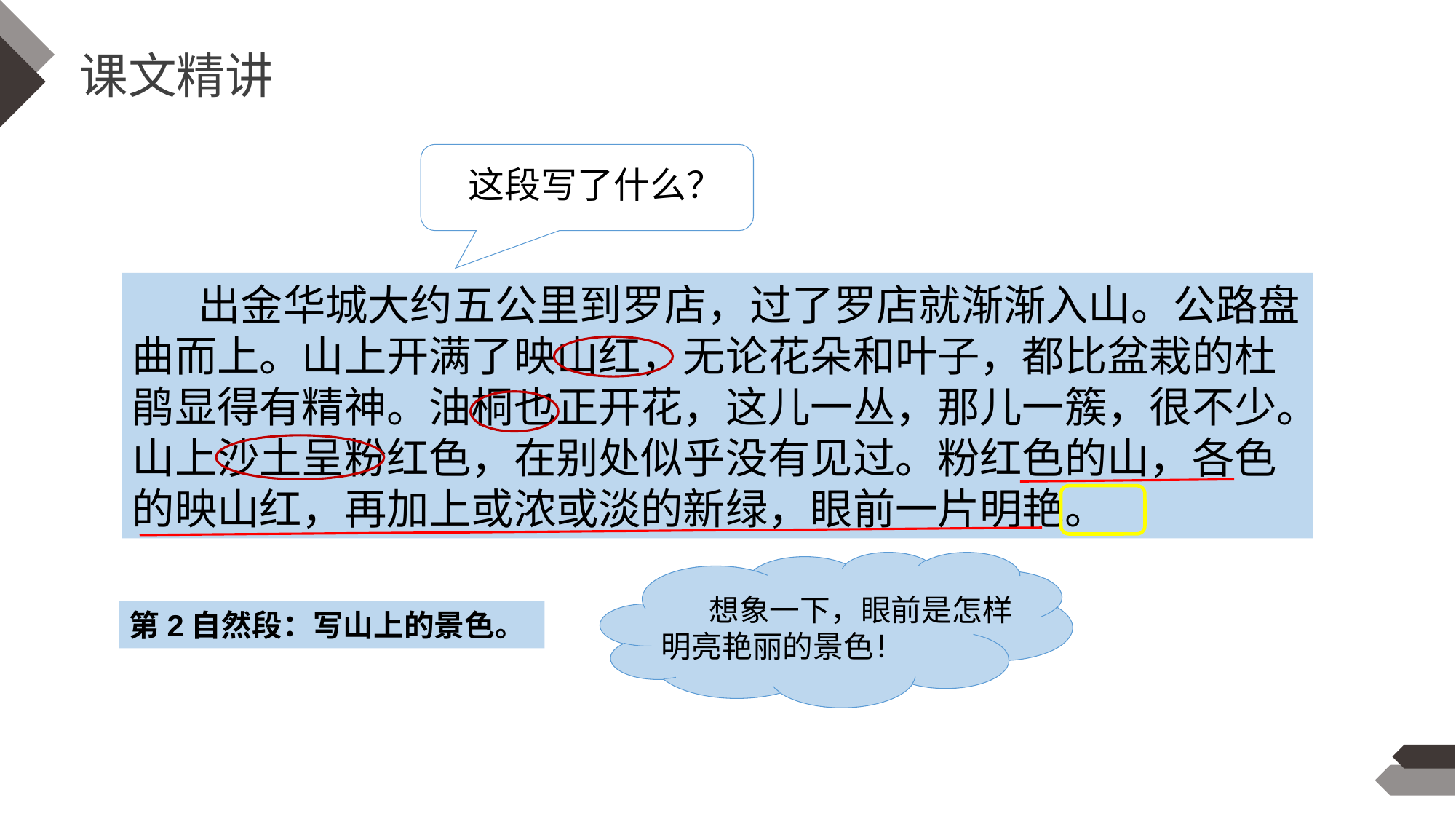

课文精讲

 这段写了什么？
       出金华城大约五公里到罗店，过了罗店就渐渐入山。公路盘曲而上。山上开满了映山红，无论花朵和叶子，都比盆栽的杜鹃显得有精神。油桐也正开花，这儿一丛，那儿一簇，很不少。山上沙土呈粉红色，在别处似乎没有见过。粉红色的山，各色的映山红，再加上或浓或淡的新绿，眼前一片明艳。

      想象一下，眼前是怎样明亮艳丽的景色！
第2自然段：写山上的景色。